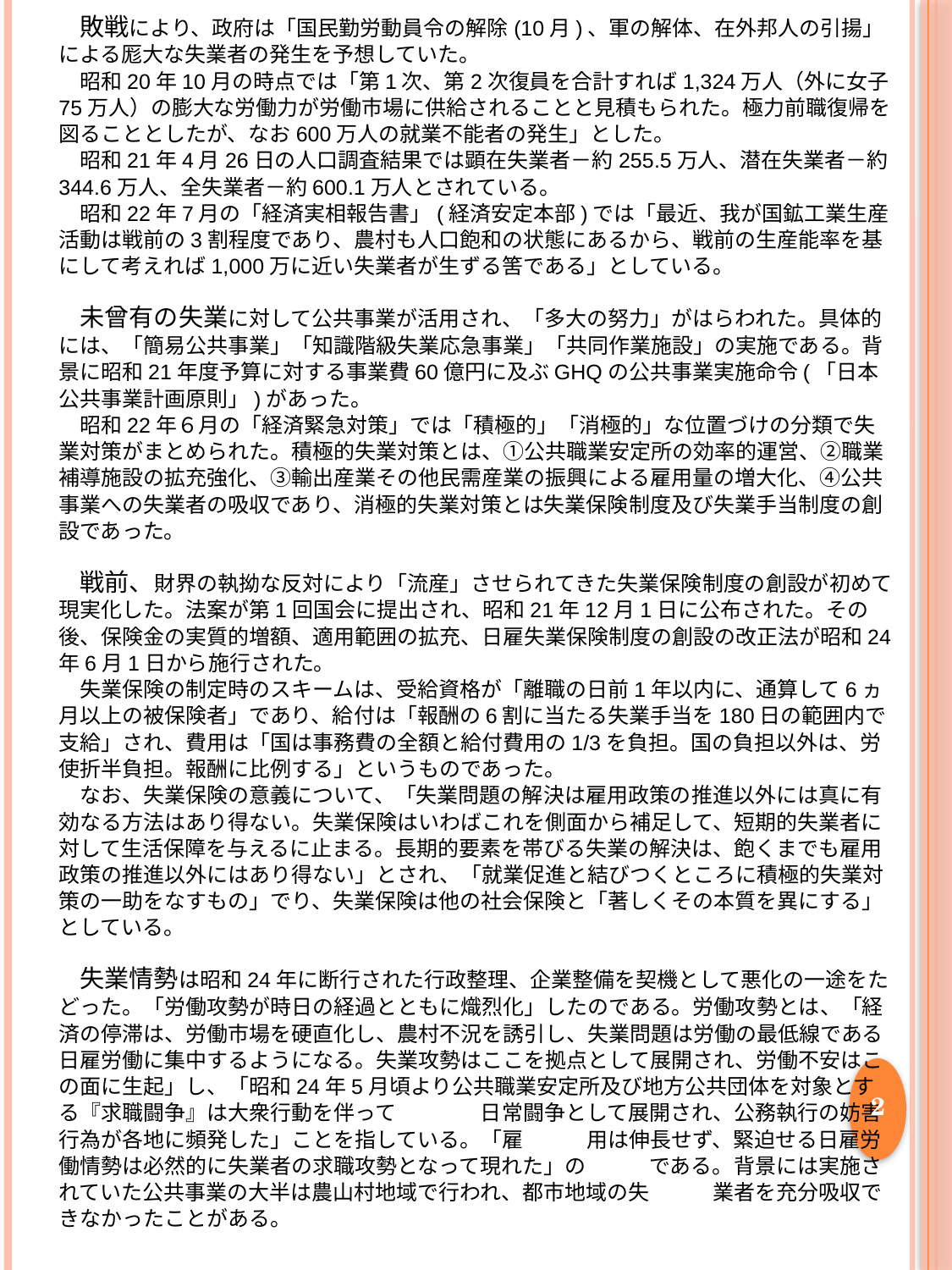

敗戦により、政府は「国民勤労動員令の解除(10月)、軍の解体、在外邦人の引揚」による厖大な失業者の発生を予想していた。
昭和20年10月の時点では「第1次、第2次復員を合計すれば1,324万人（外に女子75万人）の膨大な労働力が労働市場に供給されることと見積もられた。極力前職復帰を図ることとしたが、なお600万人の就業不能者の発生」とした。
昭和21年4月26日の人口調査結果では顕在失業者－約255.5万人、潜在失業者－約344.6万人、全失業者－約600.1万人とされている。
昭和22年7月の「経済実相報告書」(経済安定本部)では「最近、我が国鉱工業生産活動は戦前の3割程度であり、農村も人口飽和の状態にあるから、戦前の生産能率を基にして考えれば1,000万に近い失業者が生ずる筈である」としている。

未曾有の失業に対して公共事業が活用され、「多大の努力」がはらわれた。具体的には、「簡易公共事業」「知識階級失業応急事業」「共同作業施設」の実施である。背景に昭和21年度予算に対する事業費60億円に及ぶGHQの公共事業実施命令(「日本公共事業計画原則」)があった。
昭和22年６月の「経済緊急対策」では「積極的」「消極的」な位置づけの分類で失業対策がまとめられた。積極的失業対策とは、①公共職業安定所の効率的運営、②職業補導施設の拡充強化、③輸出産業その他民需産業の振興による雇用量の増大化、④公共事業への失業者の吸収であり、消極的失業対策とは失業保険制度及び失業手当制度の創設であった。

戦前、財界の執拗な反対により「流産」させられてきた失業保険制度の創設が初めて現実化した。法案が第1回国会に提出され、昭和21年12月1日に公布された。その後、保険金の実質的増額、適用範囲の拡充、日雇失業保険制度の創設の改正法が昭和24年6月1日から施行された。
失業保険の制定時のスキームは、受給資格が「離職の日前1年以内に、通算して6ヵ月以上の被保険者」であり、給付は「報酬の6割に当たる失業手当を180日の範囲内で支給」され、費用は「国は事務費の全額と給付費用の1/3を負担。国の負担以外は、労使折半負担。報酬に比例する」というものであった。
なお、失業保険の意義について、「失業問題の解決は雇用政策の推進以外には真に有効なる方法はあり得ない。失業保険はいわばこれを側面から補足して、短期的失業者に対して生活保障を与えるに止まる。長期的要素を帯びる失業の解決は、飽くまでも雇用政策の推進以外にはあり得ない」とされ、「就業促進と結びつくところに積極的失業対策の一助をなすもの」でり、失業保険は他の社会保険と「著しくその本質を異にする」としている。

失業情勢は昭和24年に断行された行政整理、企業整備を契機として悪化の一途をたどった。「労働攻勢が時日の経過とともに熾烈化」したのである。労働攻勢とは、「経済の停滞は、労働市場を硬直化し、農村不況を誘引し、失業問題は労働の最低線である日雇労働に集中するようになる。失業攻勢はここを拠点として展開され、労働不安はこの面に生起」し、「昭和24年5月頃より公共職業安定所及び地方公共団体を対象とする『求職闘争』は大衆行動を伴って　　　　日常闘争として展開され、公務執行の妨害行為が各地に頻発した」ことを指している。「雇　　　用は伸長せず、緊迫せる日雇労働情勢は必然的に失業者の求職攻勢となって現れた」の　　　である。背景には実施されていた公共事業の大半は農山村地域で行われ、都市地域の失　　　業者を充分吸収できなかったことがある。

2